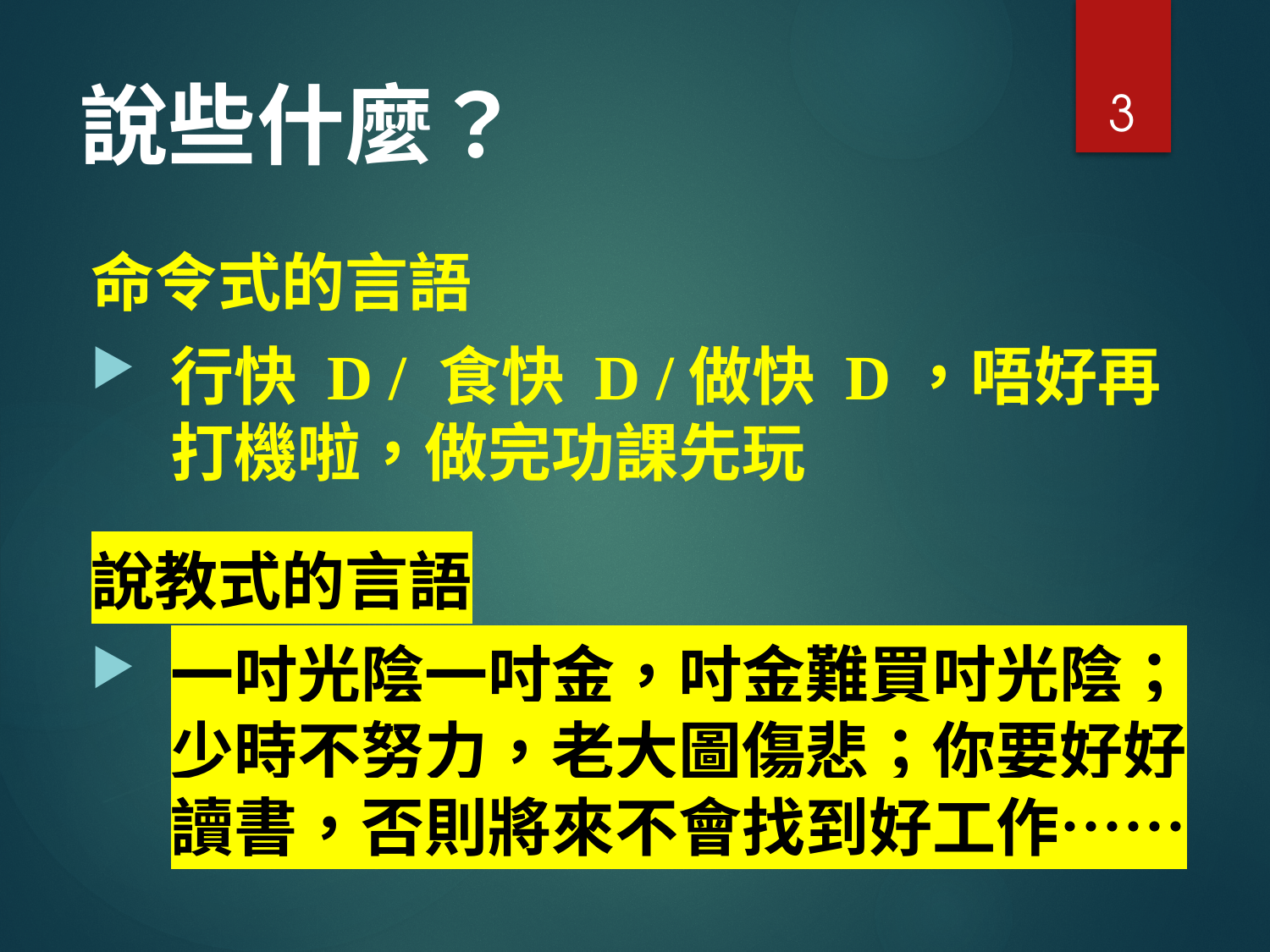

3
# 說些什麼？
命令式的言語
行快 D / 食快 D /做快 D，唔好再打機啦，做完功課先玩

說教式的言語
一吋光陰一吋金，吋金難買吋光陰；少時不努力，老大圖傷悲；你要好好讀書，否則將來不會找到好工作……